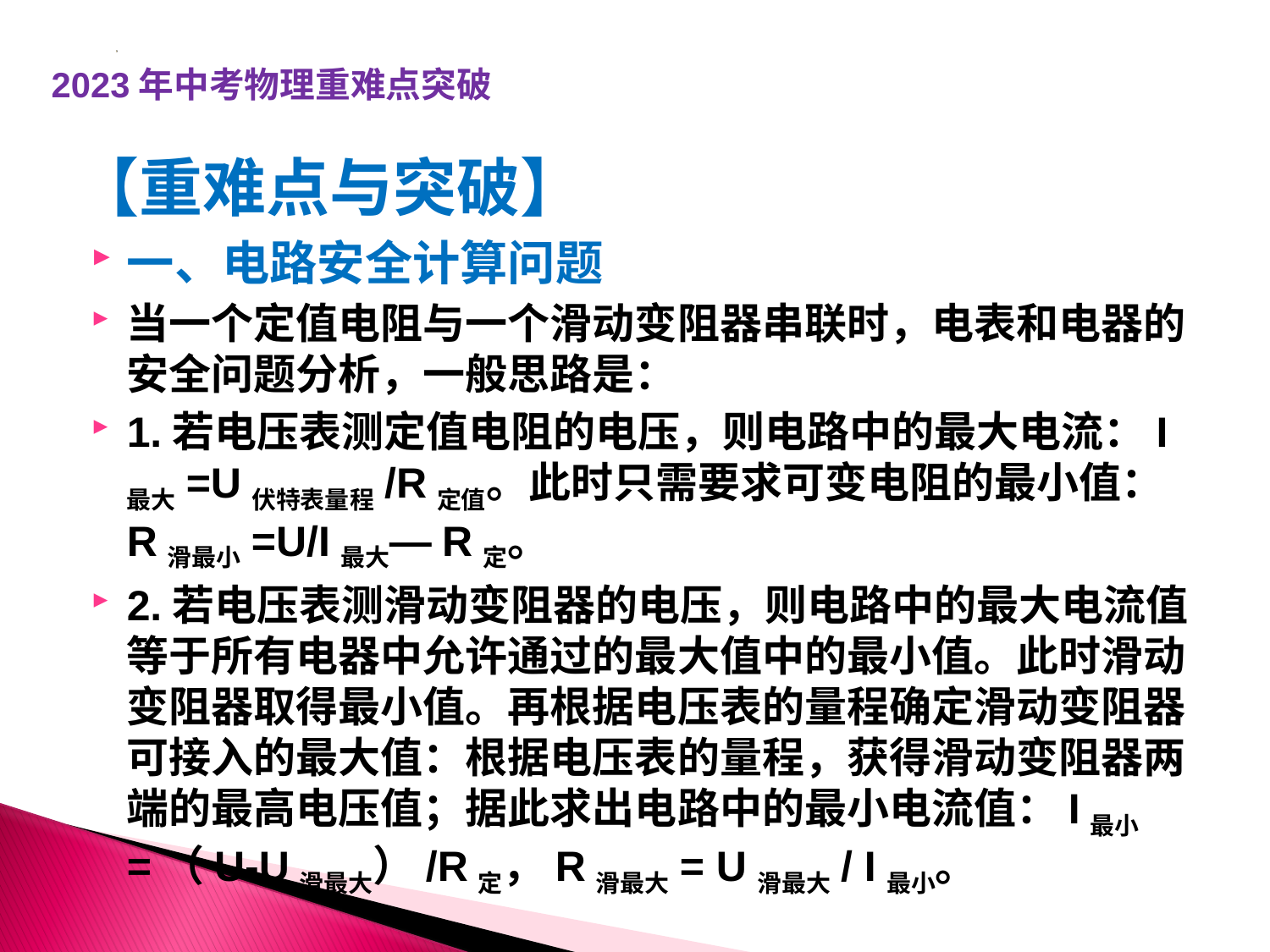

2023年中考物理重难点突破
# 【重难点与突破】
一、电路安全计算问题
当一个定值电阻与一个滑动变阻器串联时，电表和电器的安全问题分析，一般思路是：
1.若电压表测定值电阻的电压，则电路中的最大电流：I最大=U伏特表量程/R定值。此时只需要求可变电阻的最小值：R滑最小=U/I最大—R定。
2.若电压表测滑动变阻器的电压，则电路中的最大电流值等于所有电器中允许通过的最大值中的最小值。此时滑动变阻器取得最小值。再根据电压表的量程确定滑动变阻器可接入的最大值：根据电压表的量程，获得滑动变阻器两端的最高电压值；据此求出电路中的最小电流值：I最小=（U-U滑最大）/R定，R滑最大= U滑最大/ I最小。